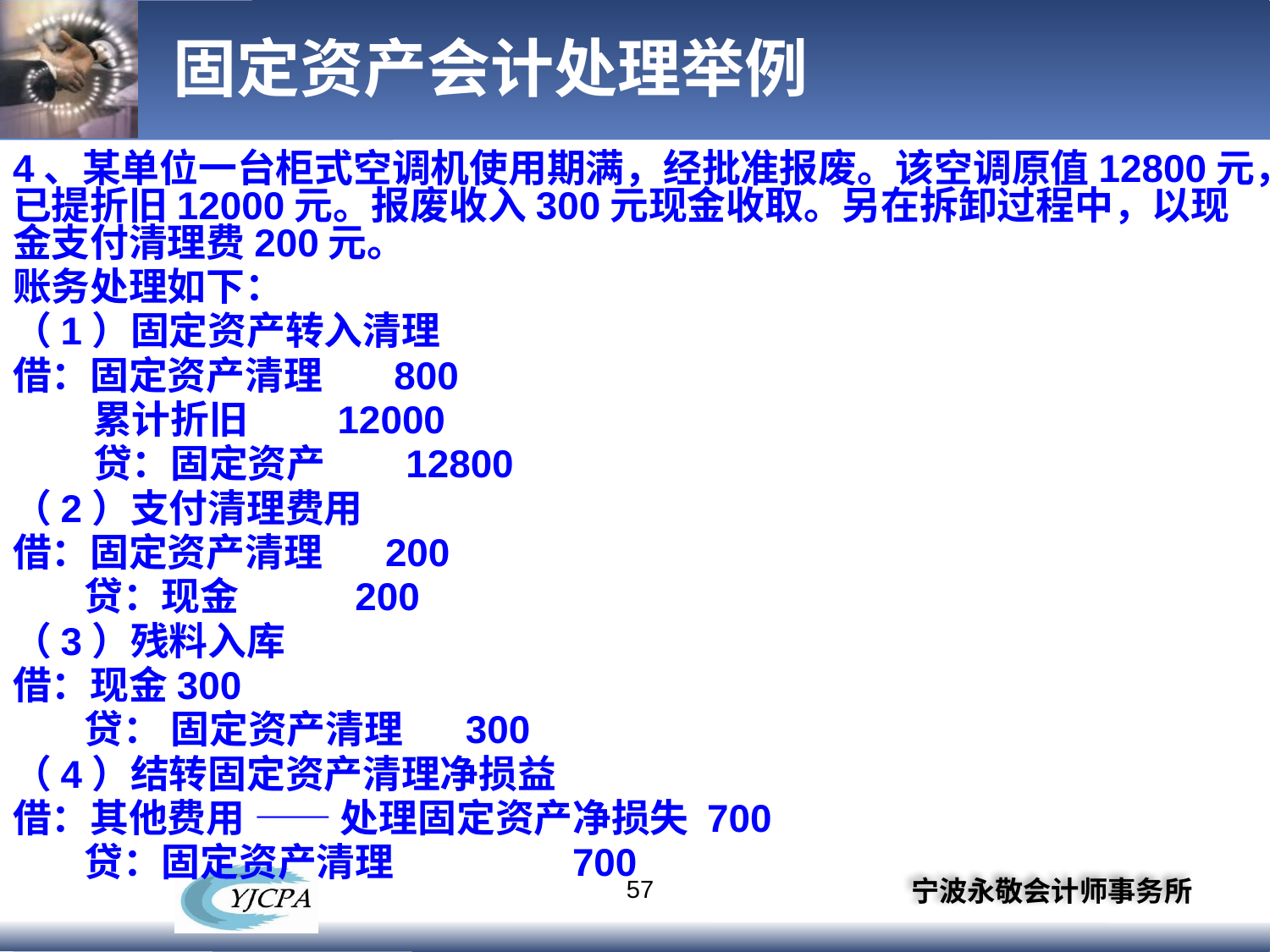

# 固定资产会计处理举例
4、某单位一台柜式空调机使用期满，经批准报废。该空调原值12800元，已提折旧12000元。报废收入300元现金收取。另在拆卸过程中，以现金支付清理费200元。
账务处理如下：
（1）固定资产转入清理
借：固定资产清理       800
        累计折旧         12000
        贷：固定资产        12800
（2）支付清理费用
借：固定资产清理      200
       贷：现金            200
（3）残料入库
借：现金300
       贷： 固定资产清理      300
（4）结转固定资产清理净损益
借：其他费用 —— 处理固定资产净损失 700
       贷：固定资产清理                   700